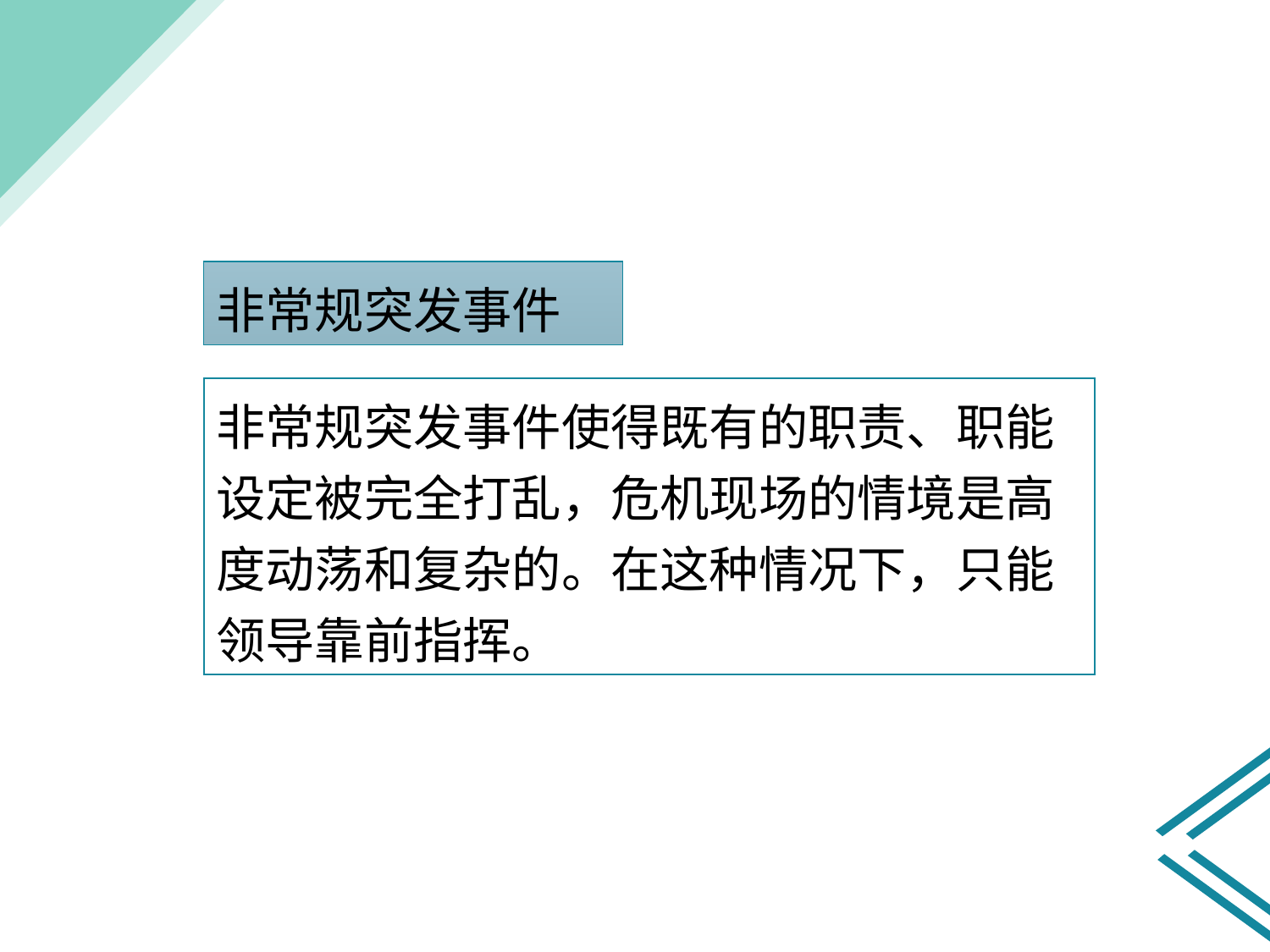

非常规突发事件
非常规突发事件使得既有的职责、职能设定被完全打乱，危机现场的情境是高度动荡和复杂的。在这种情况下，只能领导靠前指挥。